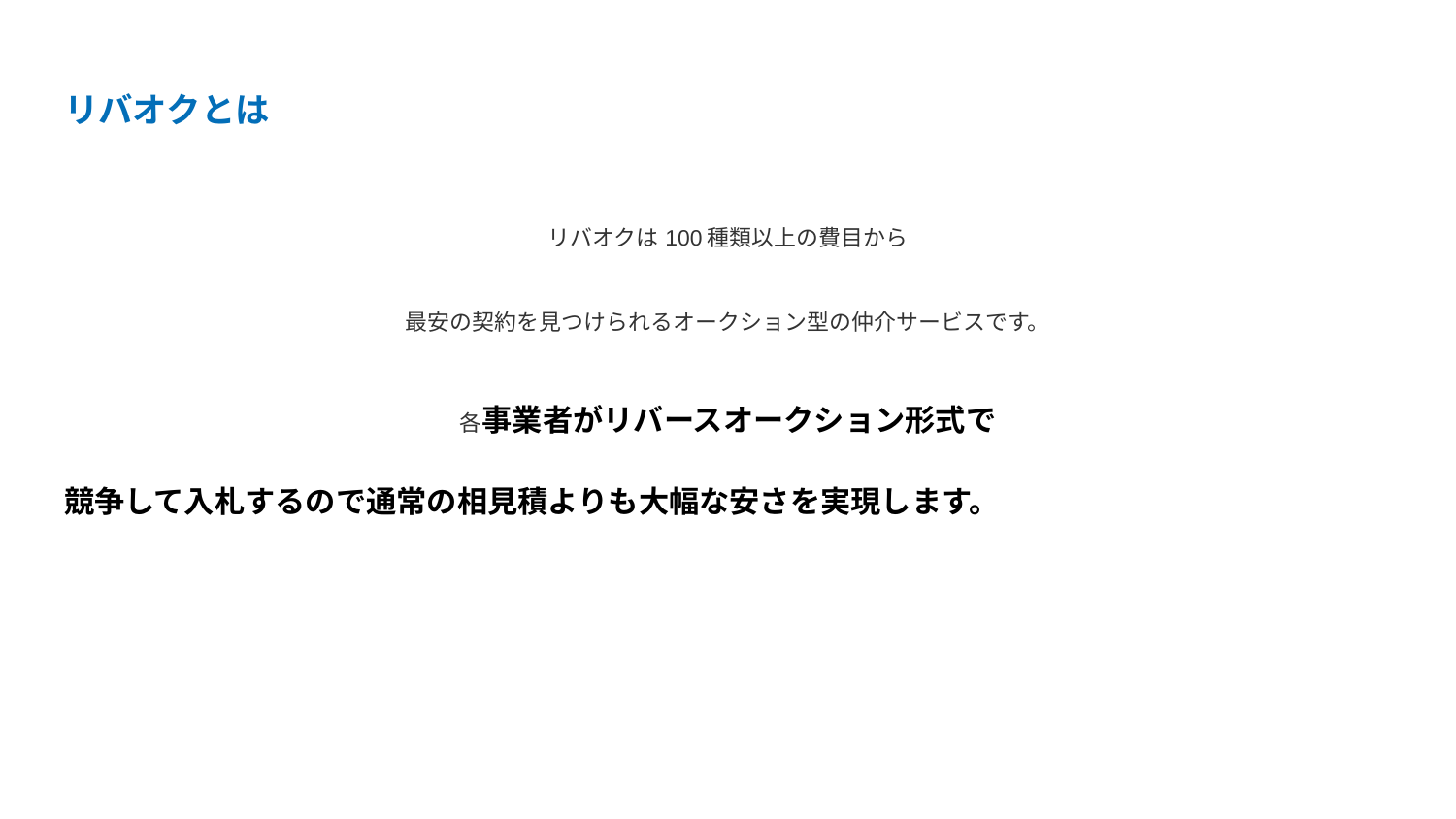

# リバオクとは

リバオクは100種類以上の費目から
最安の契約を見つけられるオークション型の仲介サービスです。
各事業者がリバースオークション形式で
競争して入札するので通常の相見積よりも大幅な安さを実現します。